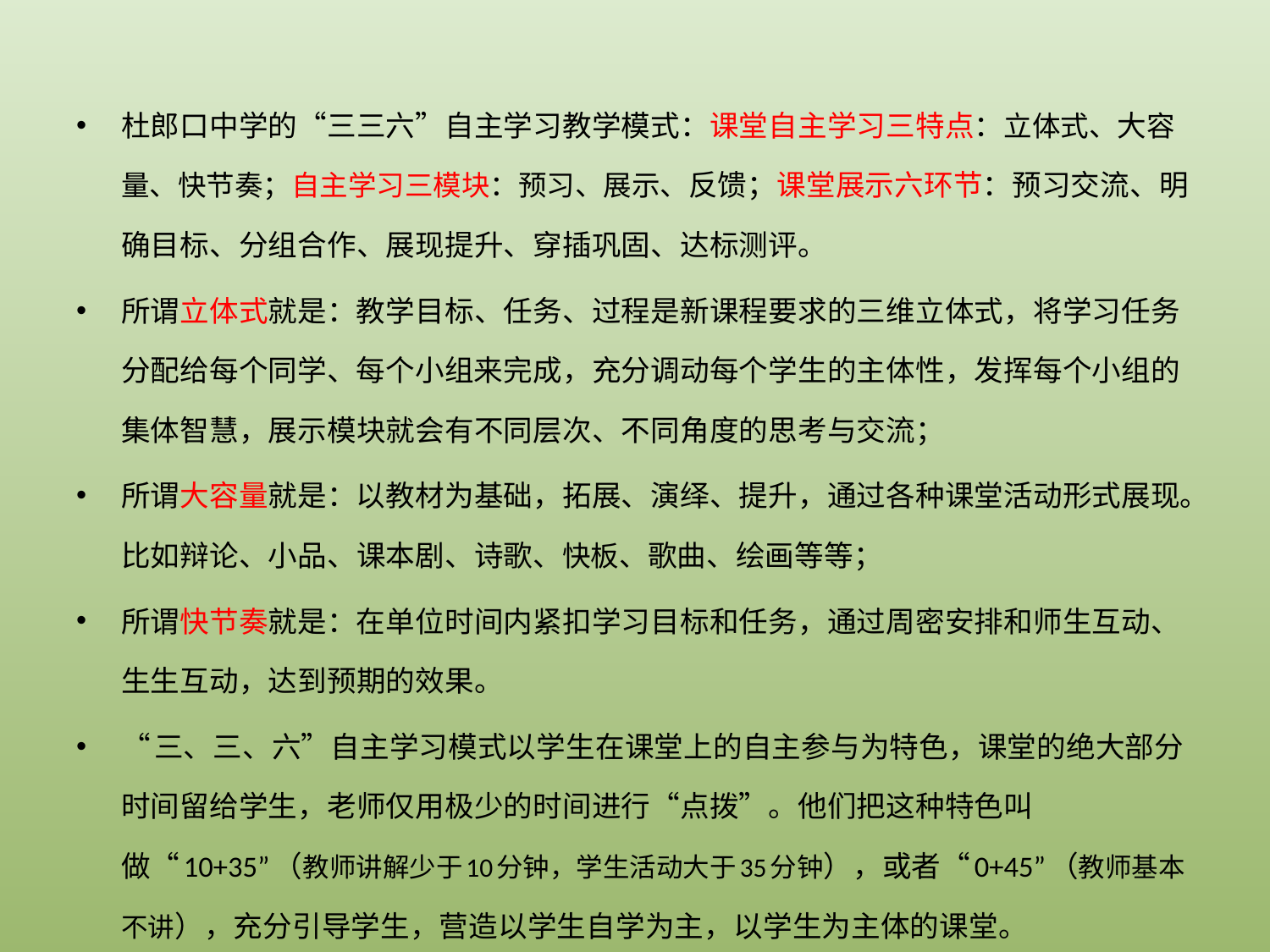

杜郎口中学的“三三六”自主学习教学模式：课堂自主学习三特点：立体式、大容量、快节奏；自主学习三模块：预习、展示、反馈；课堂展示六环节：预习交流、明确目标、分组合作、展现提升、穿插巩固、达标测评。
所谓立体式就是：教学目标、任务、过程是新课程要求的三维立体式，将学习任务分配给每个同学、每个小组来完成，充分调动每个学生的主体性，发挥每个小组的集体智慧，展示模块就会有不同层次、不同角度的思考与交流；
所谓大容量就是：以教材为基础，拓展、演绎、提升，通过各种课堂活动形式展现。比如辩论、小品、课本剧、诗歌、快板、歌曲、绘画等等；
所谓快节奏就是：在单位时间内紧扣学习目标和任务，通过周密安排和师生互动、生生互动，达到预期的效果。
“三、三、六”自主学习模式以学生在课堂上的自主参与为特色，课堂的绝大部分时间留给学生，老师仅用极少的时间进行“点拨”。他们把这种特色叫做“10+35”（教师讲解少于10分钟，学生活动大于35分钟），或者“0+45”（教师基本不讲），充分引导学生，营造以学生自学为主，以学生为主体的课堂。